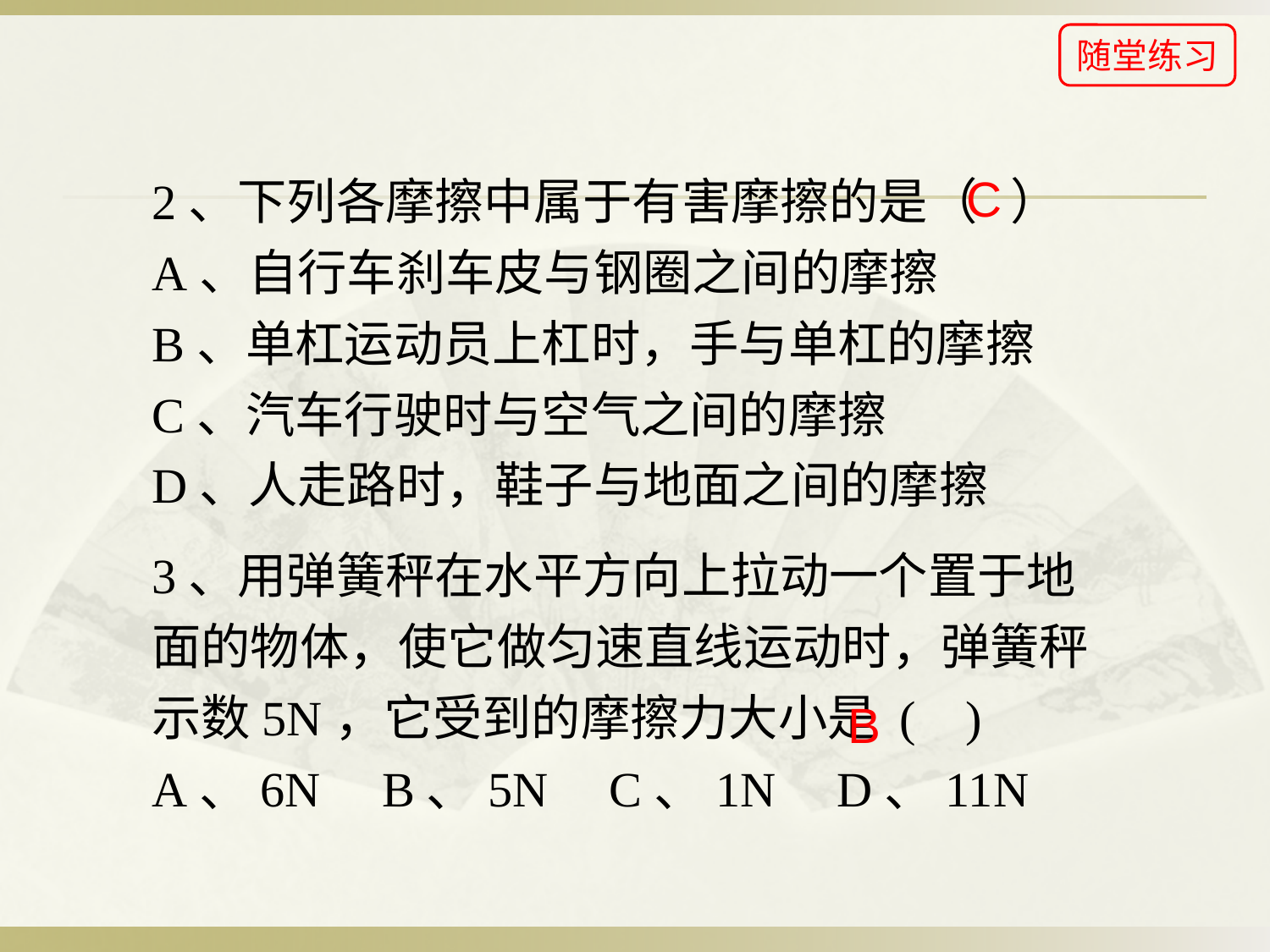

随堂练习
C
2、下列各摩擦中属于有害摩擦的是（   ）
A、自行车刹车皮与钢圈之间的摩擦
B、单杠运动员上杠时，手与单杠的摩擦
C、汽车行驶时与空气之间的摩擦
D、人走路时，鞋子与地面之间的摩擦
3、用弹簧秤在水平方向上拉动一个置于地面的物体，使它做匀速直线运动时，弹簧秤示数5N，它受到的摩擦力大小是 (    )
A、6N     B、5N     C、1N     D、11N
B